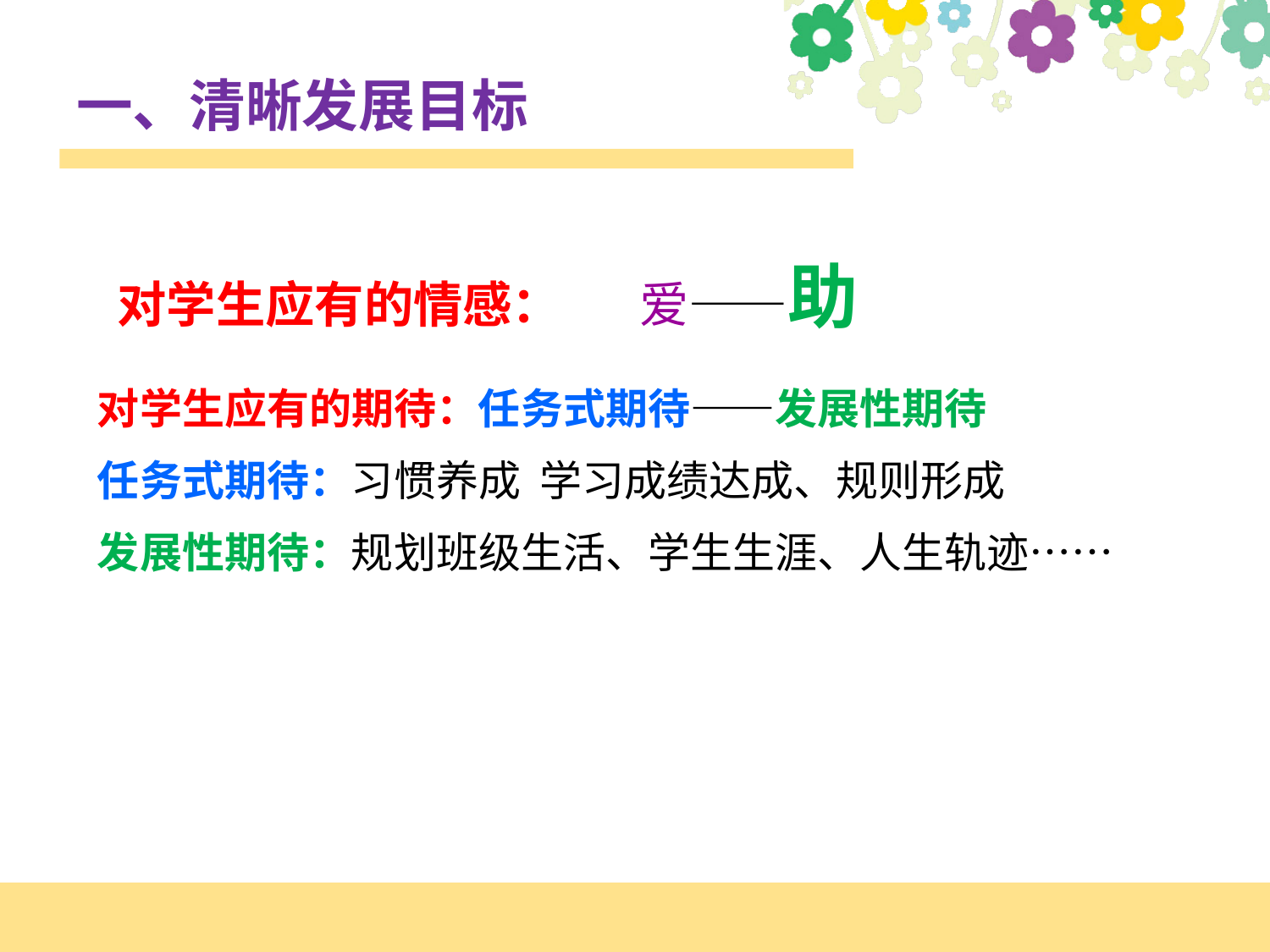

# 一、清晰发展目标
对学生应有的情感：       爱——助
对学生应有的期待：任务式期待——发展性期待
任务式期待：习惯养成  学习成绩达成、规则形成
发展性期待：规划班级生活、学生生涯、人生轨迹……